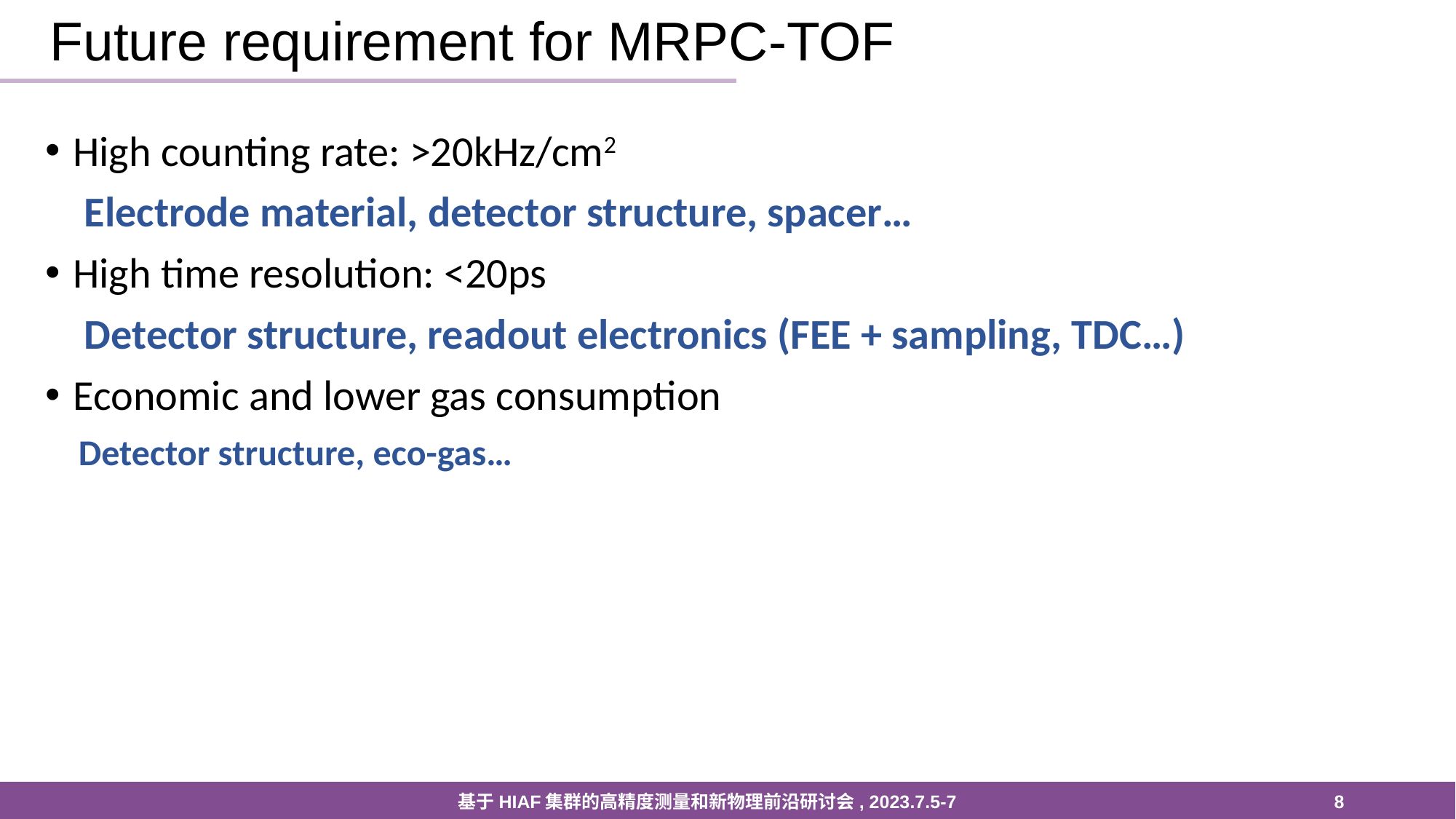

# Future requirement for MRPC-TOF
High counting rate: >20kHz/cm2
    Electrode material, detector structure, spacer…
High time resolution: <20ps
    Detector structure, readout electronics (FEE + sampling, TDC…)
Economic and lower gas consumption
    Detector structure, eco-gas…
基于HIAF集群的高精度测量和新物理前沿研讨会, 2023.7.5-7
8